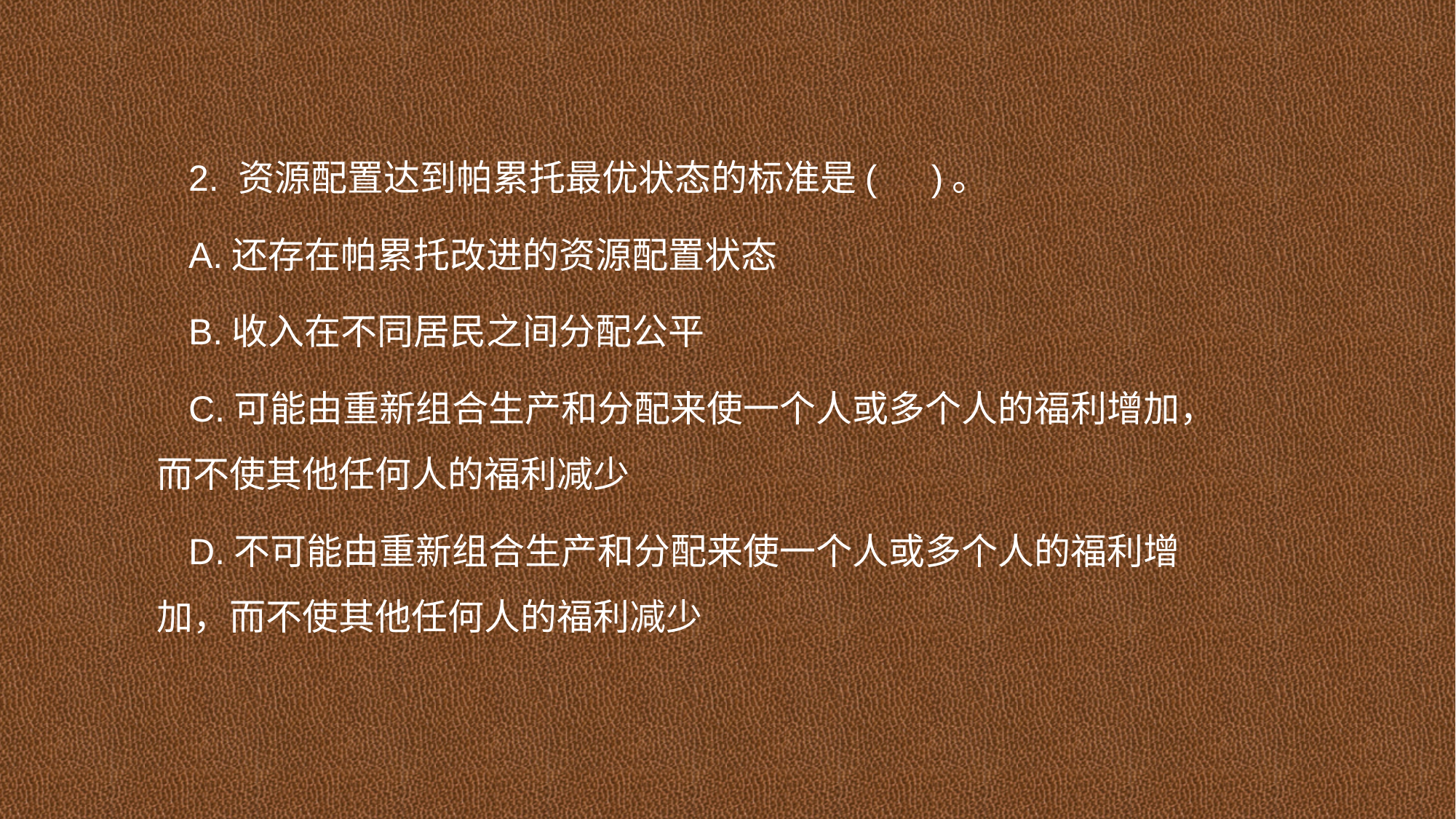

2. 资源配置达到帕累托最优状态的标准是(　)。
A.还存在帕累托改进的资源配置状态
B.收入在不同居民之间分配公平
C.可能由重新组合生产和分配来使一个人或多个人的福利增加，而不使其他任何人的福利减少
D.不可能由重新组合生产和分配来使一个人或多个人的福利增加，而不使其他任何人的福利减少